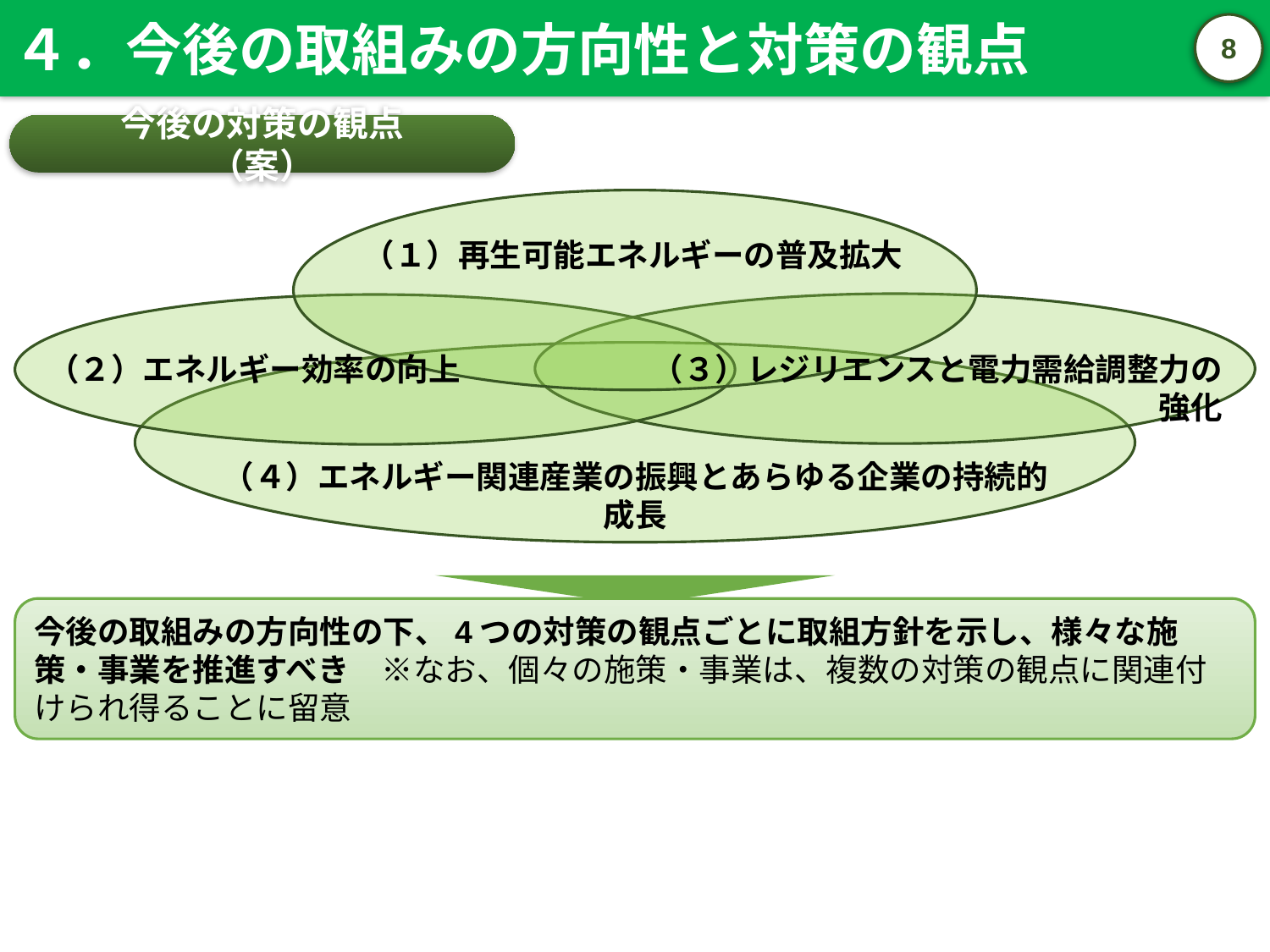

４．今後の取組みの方向性と対策の観点
8
今後の対策の観点（案）

（１）再生可能エネルギーの普及拡大

（２）エネルギー効率の向上
（３）レジリエンスと電力需給調整力の強化
（４）エネルギー関連産業の振興とあらゆる企業の持続的成長

今後の取組みの方向性の下、4つの対策の観点ごとに取組方針を示し、様々な施策・事業を推進すべき　※なお、個々の施策・事業は、複数の対策の観点に関連付けられ得ることに留意